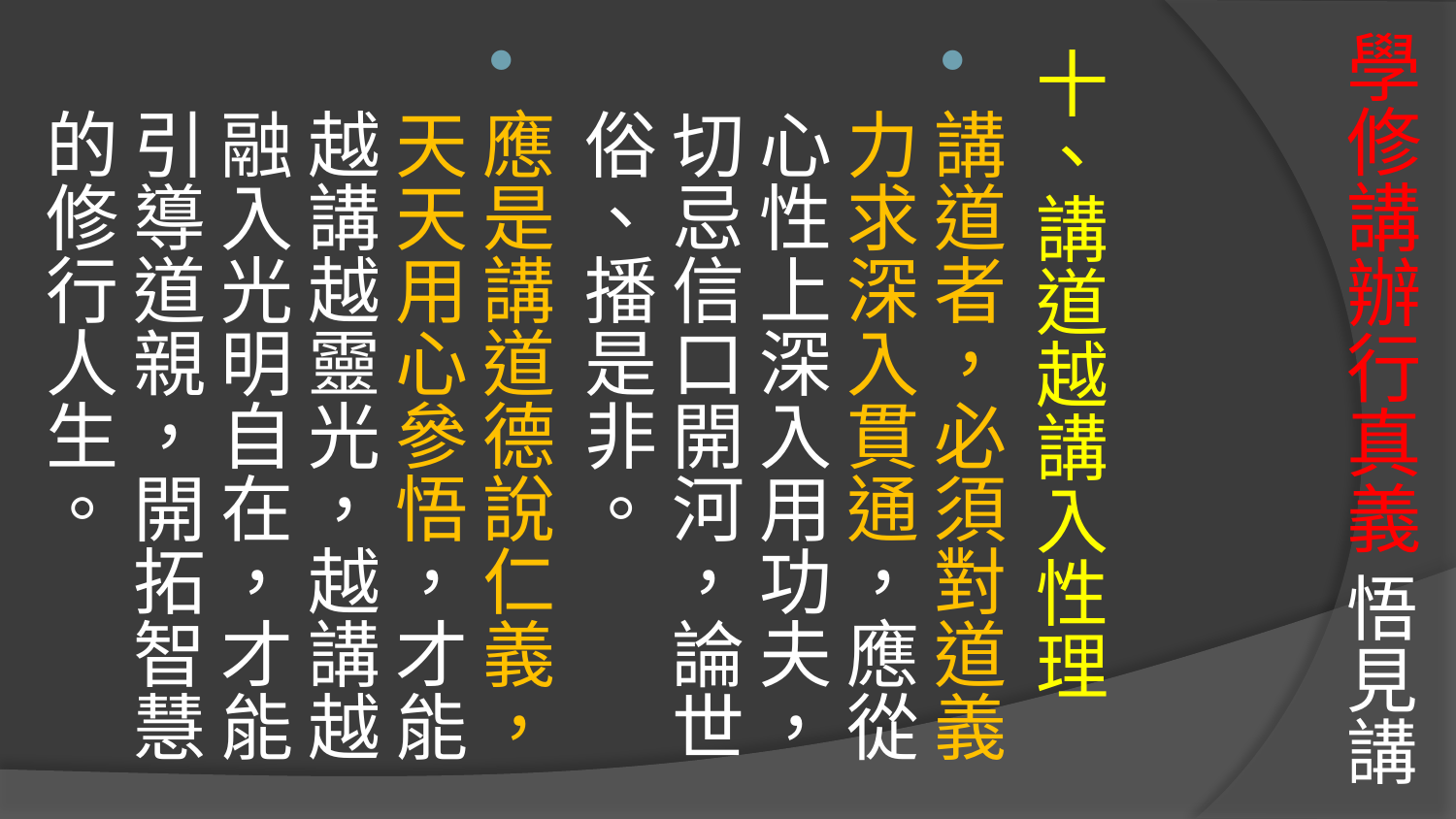

# 學修講辦行真義 悟見講
十、講道越講入性理
講道者，必須對道義力求深入貫通，應從心性上深入用功夫，切忌信口開河，論世俗、播是非。
應是講道德說仁義，天天用心參悟，才能越講越靈光，越講越融入光明自在，才能引導道親，開拓智慧的修行人生。